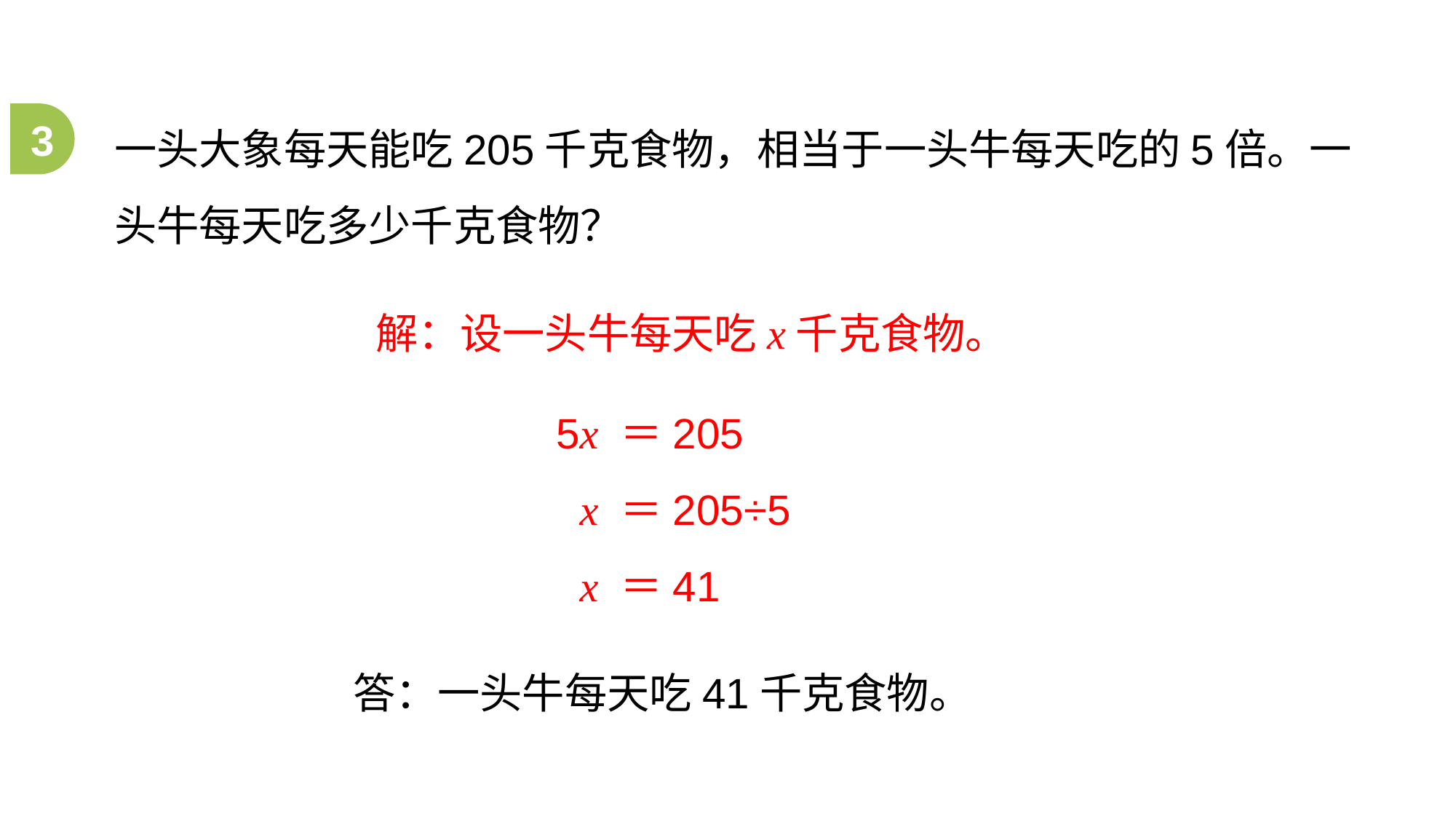

一头大象每天能吃205千克食物，相当于一头牛每天吃的5倍。一头牛每天吃多少千克食物？
3
解：设一头牛每天吃x千克食物。
5x ＝205
  x ＝205÷5
  x ＝41
答：一头牛每天吃41千克食物。